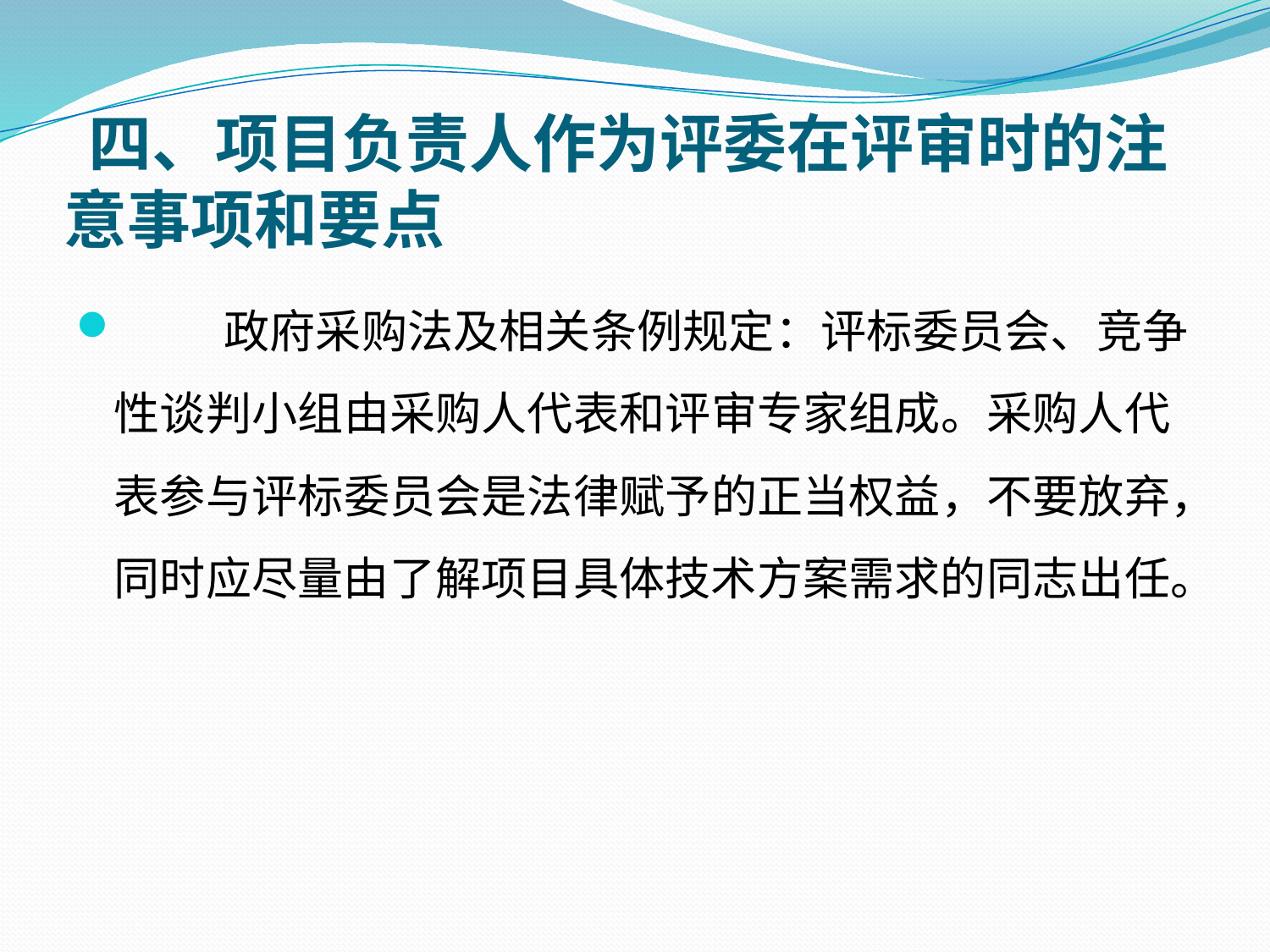

# 四、项目负责人作为评委在评审时的注意事项和要点
         政府采购法及相关条例规定：评标委员会、竞争性谈判小组由采购人代表和评审专家组成。采购人代表参与评标委员会是法律赋予的正当权益，不要放弃，同时应尽量由了解项目具体技术方案需求的同志出任。